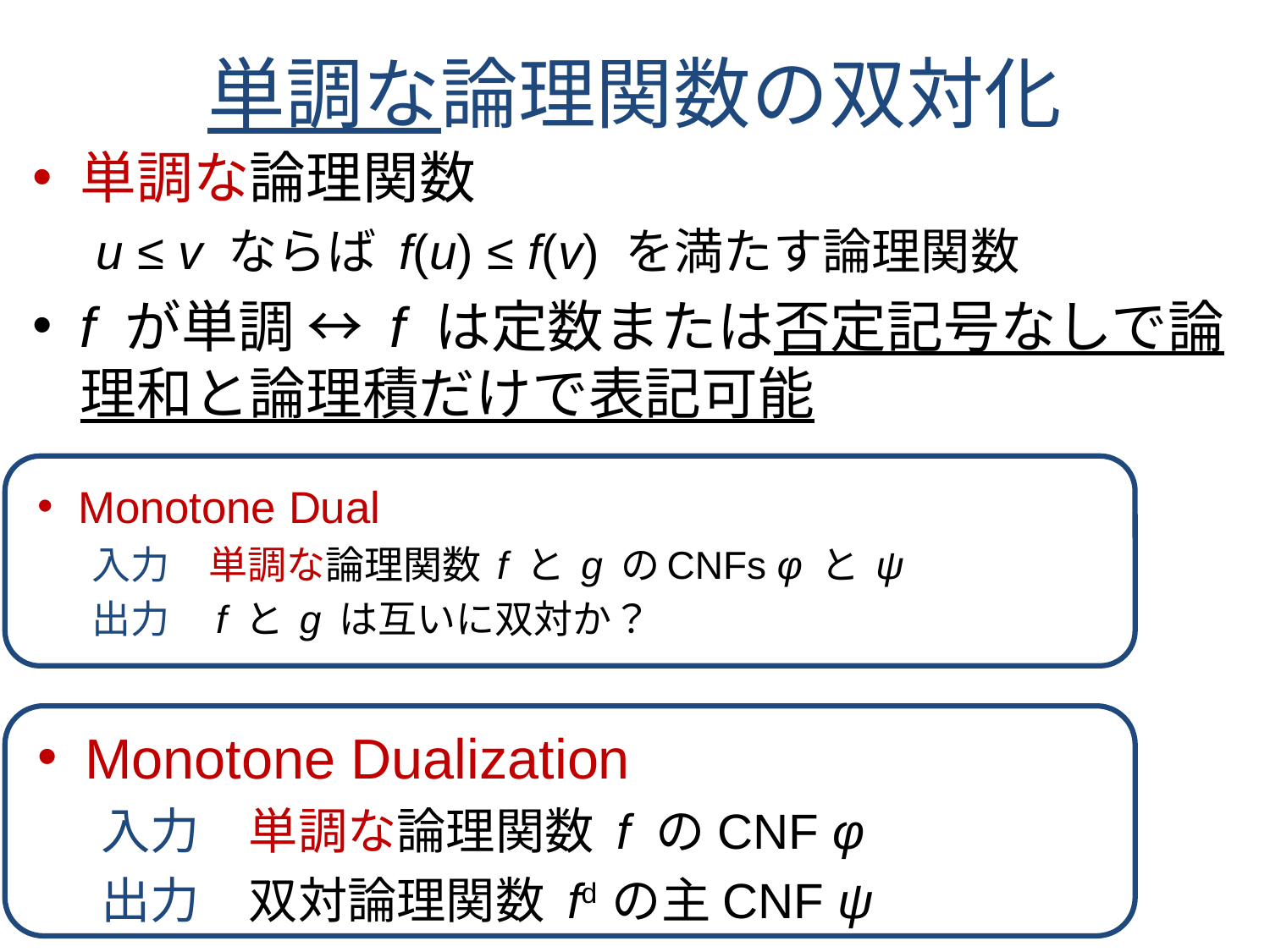

# 単調な論理関数の双対化
単調な論理関数
u ≤ v ならば f(u) ≤ f(v) を満たす論理関数
f が単調 ↔ f は定数または否定記号なしで論理和と論理積だけで表記可能

Monotone Dual
入力　単調な論理関数 f と g のCNFs φ と ψ
出力　f と g は互いに双対か？

Monotone Dualization
入力　単調な論理関数 f のCNF φ
出力　双対論理関数 fd の主CNF ψ